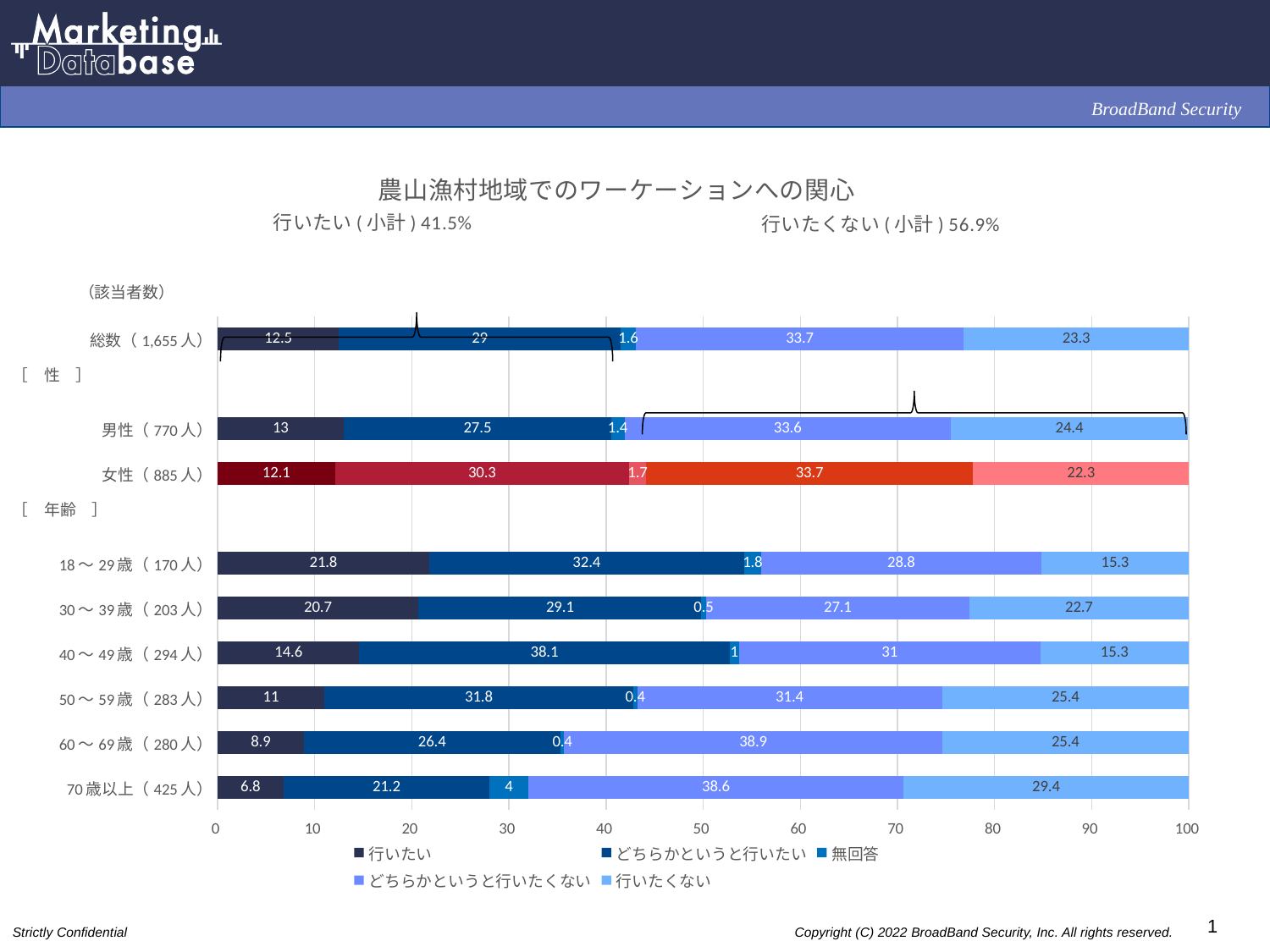

### Chart: 農山漁村地域でのワーケーションへの関心

| Category | 行いたい | どちらかというと行いたい | 無回答 | どちらかというと行いたくない | 行いたくない |
|---|---|---|---|---|---|
| 総数（1,655人） | 12.5 | 29.0 | 1.6 | 33.7 | 23.3 |
|  | None | None | None | None | None |
| 男性（770人） | 13.0 | 27.5 | 1.4 | 33.6 | 24.4 |
| 女性（885人） | 12.1 | 30.3 | 1.7 | 33.7 | 22.3 |
|  | None | None | None | None | None |
| 18～29歳（170人） | 21.8 | 32.4 | 1.8 | 28.8 | 15.3 |
| 30～39歳（203人） | 20.7 | 29.1 | 0.5 | 27.1 | 22.7 |
| 40～49歳（294人） | 14.6 | 38.1 | 1.0 | 31.0 | 15.3 |
| 50～59歳（283人） | 11.0 | 31.8 | 0.4 | 31.4 | 25.4 |
| 60～69歳（280人） | 8.9 | 26.4 | 0.4 | 38.9 | 25.4 |
| 70歳以上（425人） | 6.8 | 21.2 | 4.0 | 38.6 | 29.4 |